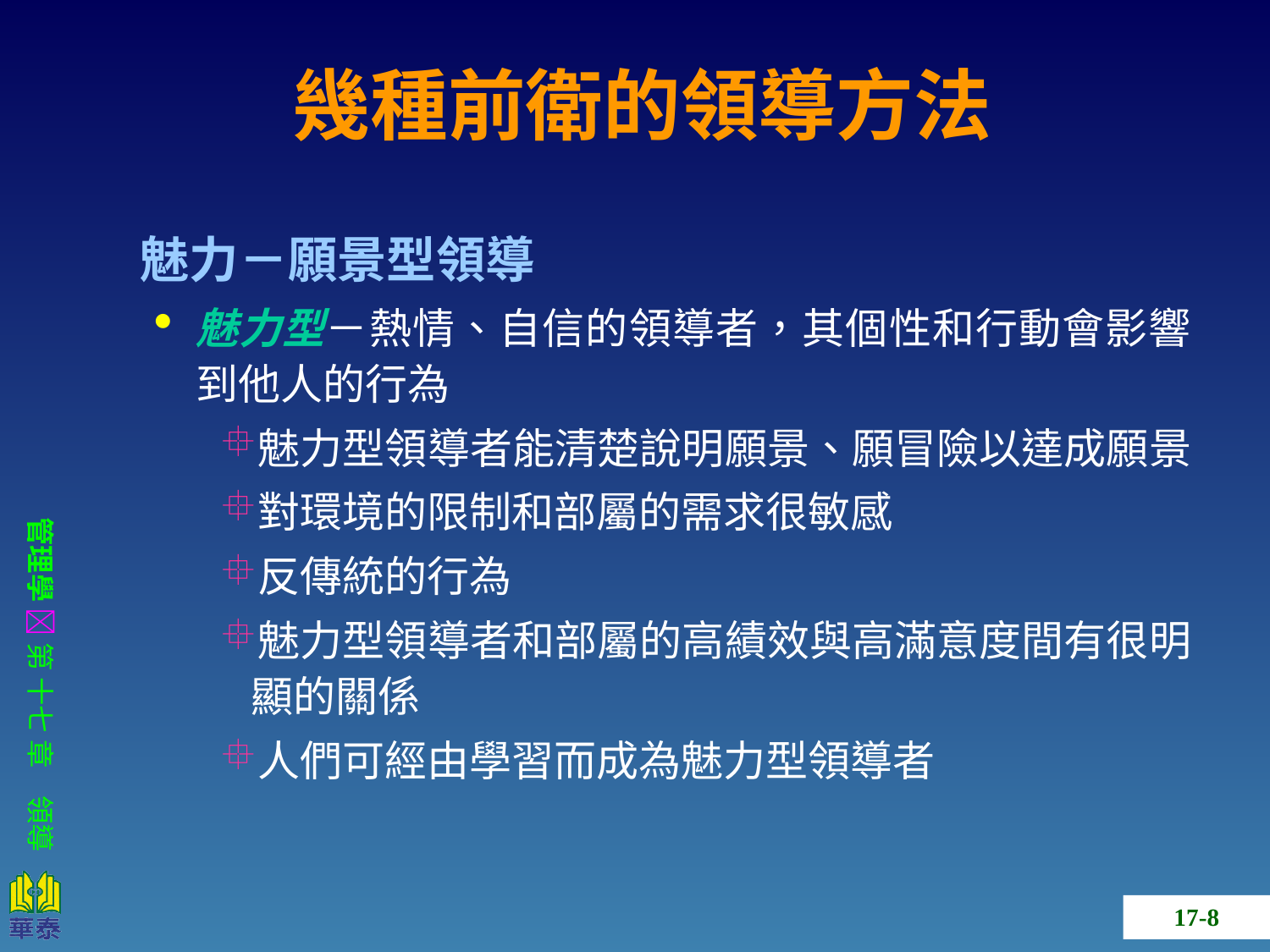

# 幾種前衛的領導方法
	魅力－願景型領導
魅力型－熱情、自信的領導者，其個性和行動會影響到他人的行為
魅力型領導者能清楚說明願景、願冒險以達成願景
對環境的限制和部屬的需求很敏感
反傳統的行為
魅力型領導者和部屬的高績效與高滿意度間有很明顯的關係
人們可經由學習而成為魅力型領導者
17-8